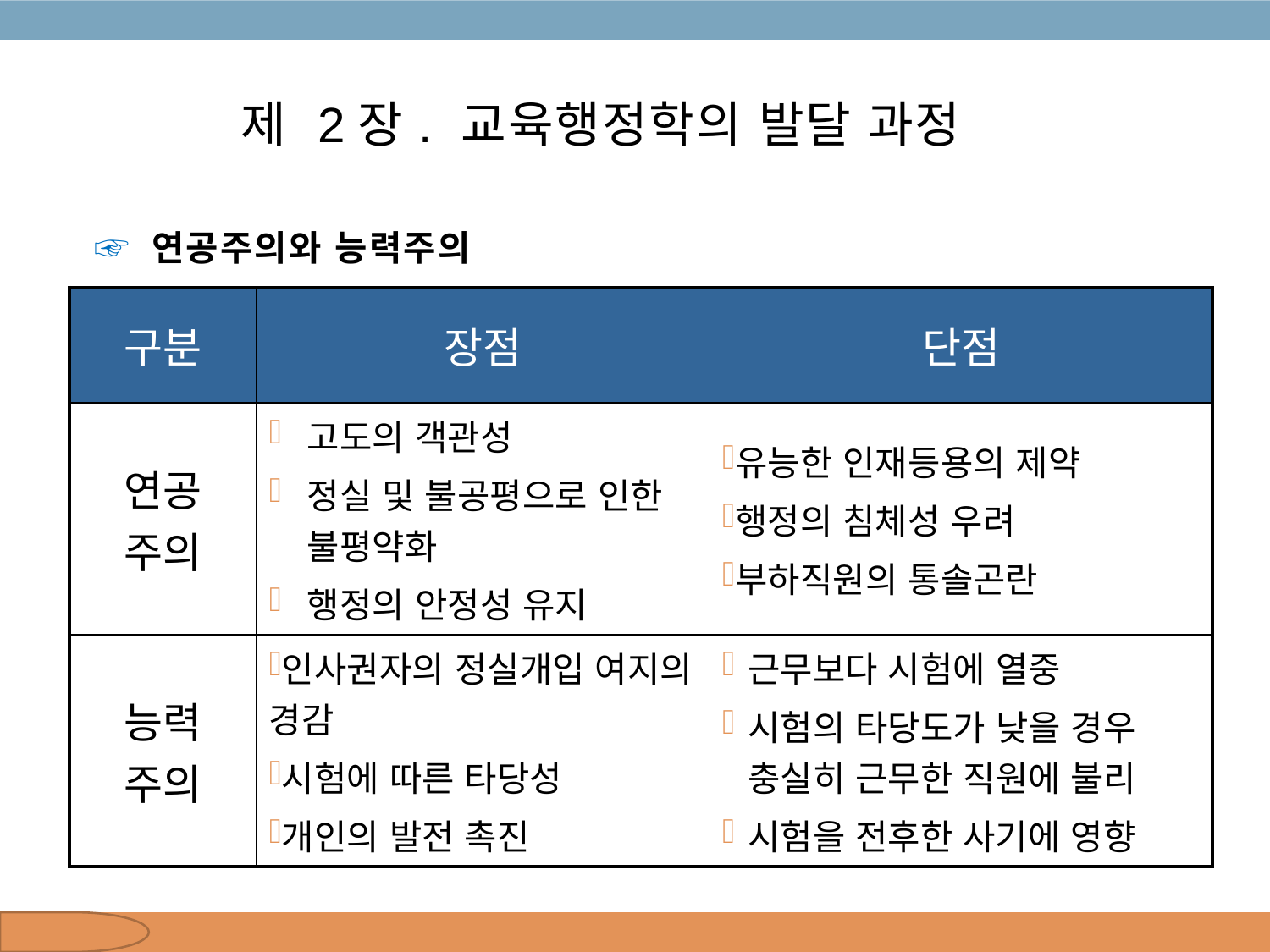

제 2장. 교육행정학의 발달 과정
☞ 연공주의와 능력주의
| 구분 | 장점 | 단점 |
| --- | --- | --- |
| 연공 주의 | 고도의 객관성 정실 및 불공평으로 인한 불평약화 행정의 안정성 유지 | 유능한 인재등용의 제약 행정의 침체성 우려 부하직원의 통솔곤란 |
| 능력 주의 | 인사권자의 정실개입 여지의 경감 시험에 따른 타당성 개인의 발전 촉진 | 근무보다 시험에 열중 시험의 타당도가 낮을 경우 충실히 근무한 직원에 불리 시험을 전후한 사기에 영향 |